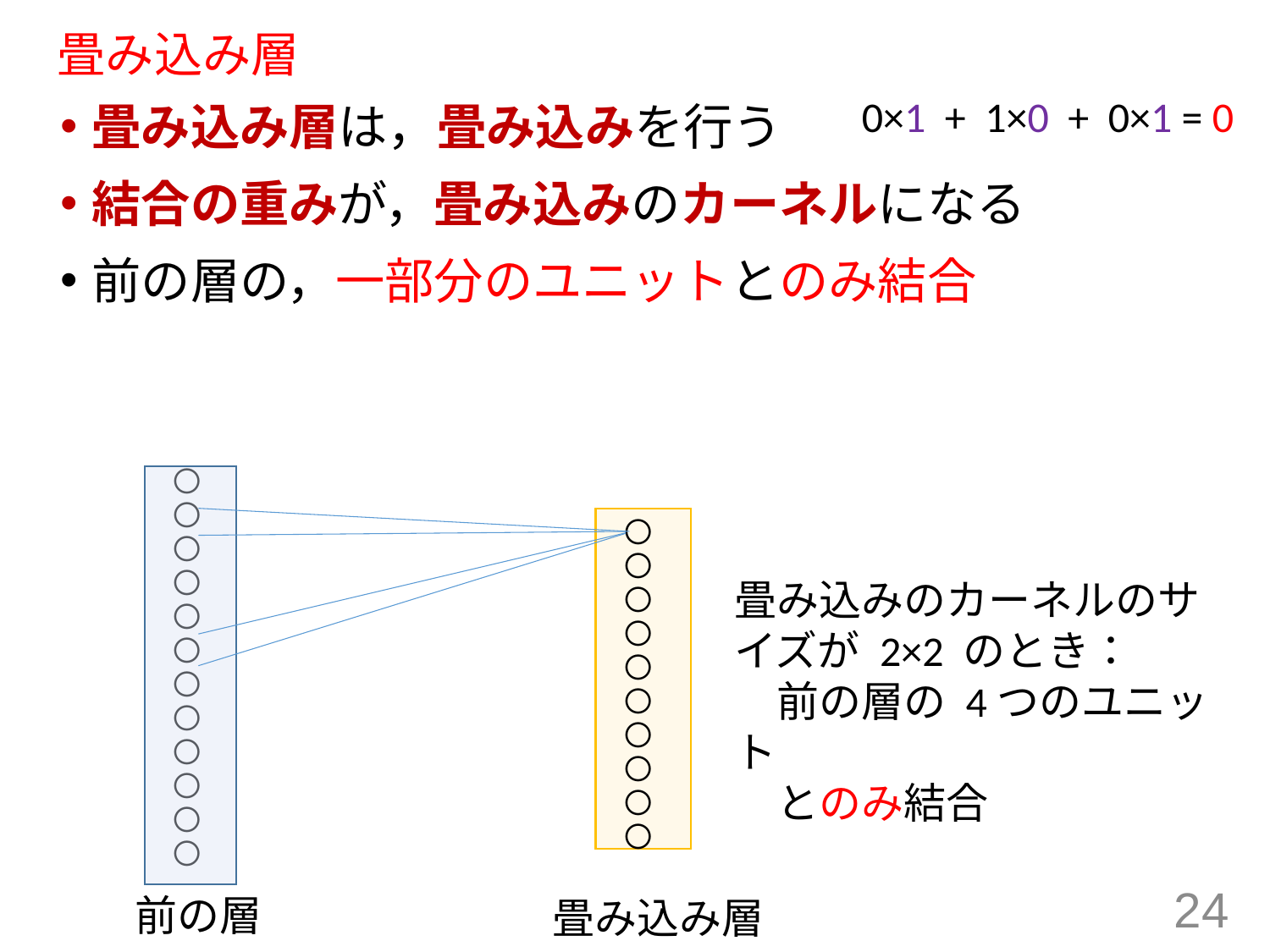

# 畳み込み層
0×1  +  1×0  +  0×1 = 0
畳み込み層は，畳み込みを行う
結合の重みが，畳み込みのカーネルになる
前の層の，一部分のユニットとのみ結合

〇
〇
〇
〇
〇
〇
〇
〇
〇
〇
〇
〇

〇
〇
〇
〇
〇
〇
〇
〇
〇
〇
畳み込みのカーネルのサイズが 2×2 のとき：
　前の層の 4つのユニット
　とのみ結合
24
前の層
畳み込み層